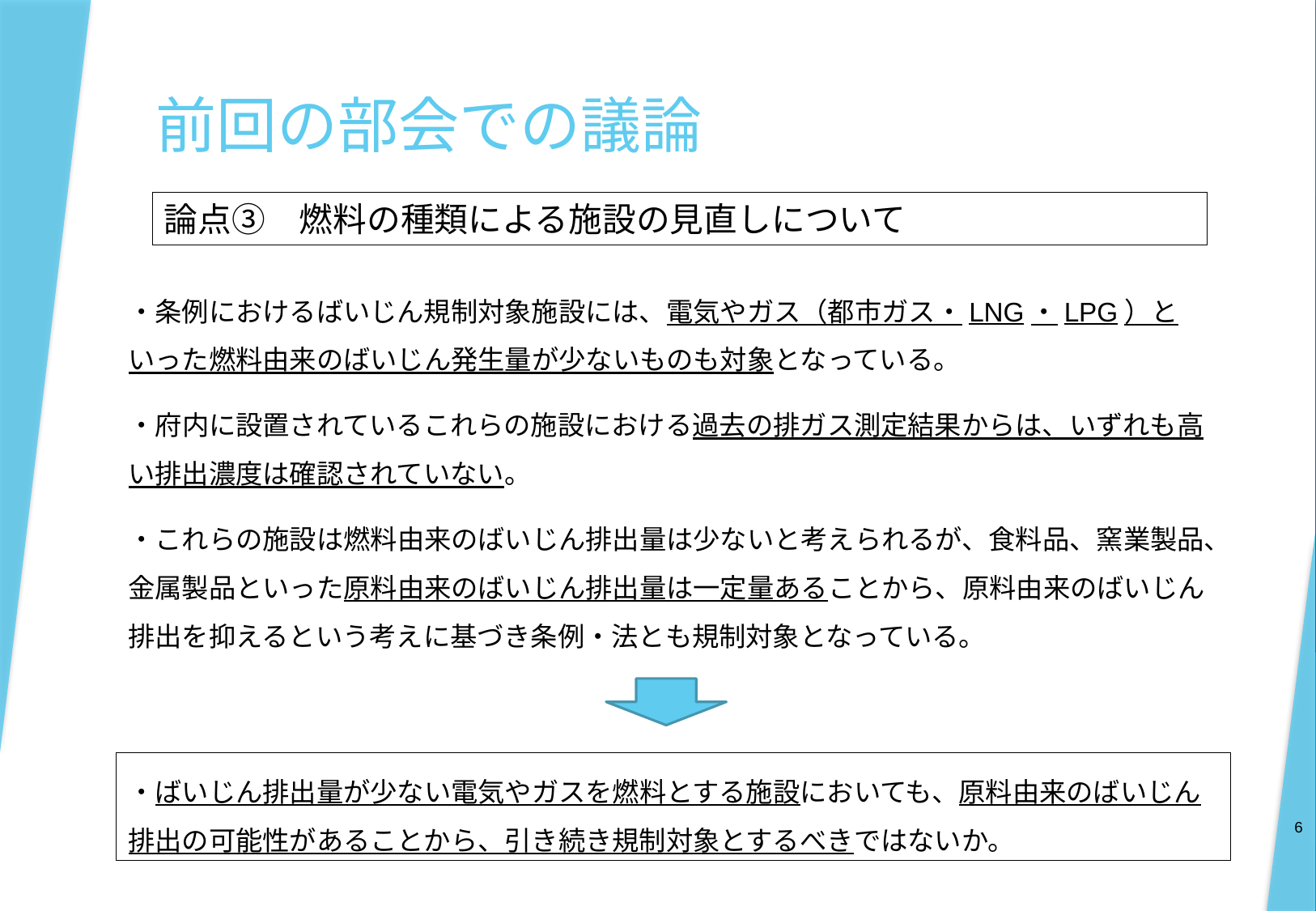

前回の部会での議論
論点③　燃料の種類による施設の見直しについて
・条例におけるばいじん規制対象施設には、電気やガス（都市ガス・LNG・LPG）といった燃料由来のばいじん発生量が少ないものも対象となっている。
・府内に設置されているこれらの施設における過去の排ガス測定結果からは、いずれも高い排出濃度は確認されていない。
・これらの施設は燃料由来のばいじん排出量は少ないと考えられるが、食料品、窯業製品、金属製品といった原料由来のばいじん排出量は一定量あることから、原料由来のばいじん排出を抑えるという考えに基づき条例・法とも規制対象となっている。

・ばいじん排出量が少ない電気やガスを燃料とする施設においても、原料由来のばいじん排出の可能性があることから、引き続き規制対象とするべきではないか。
6